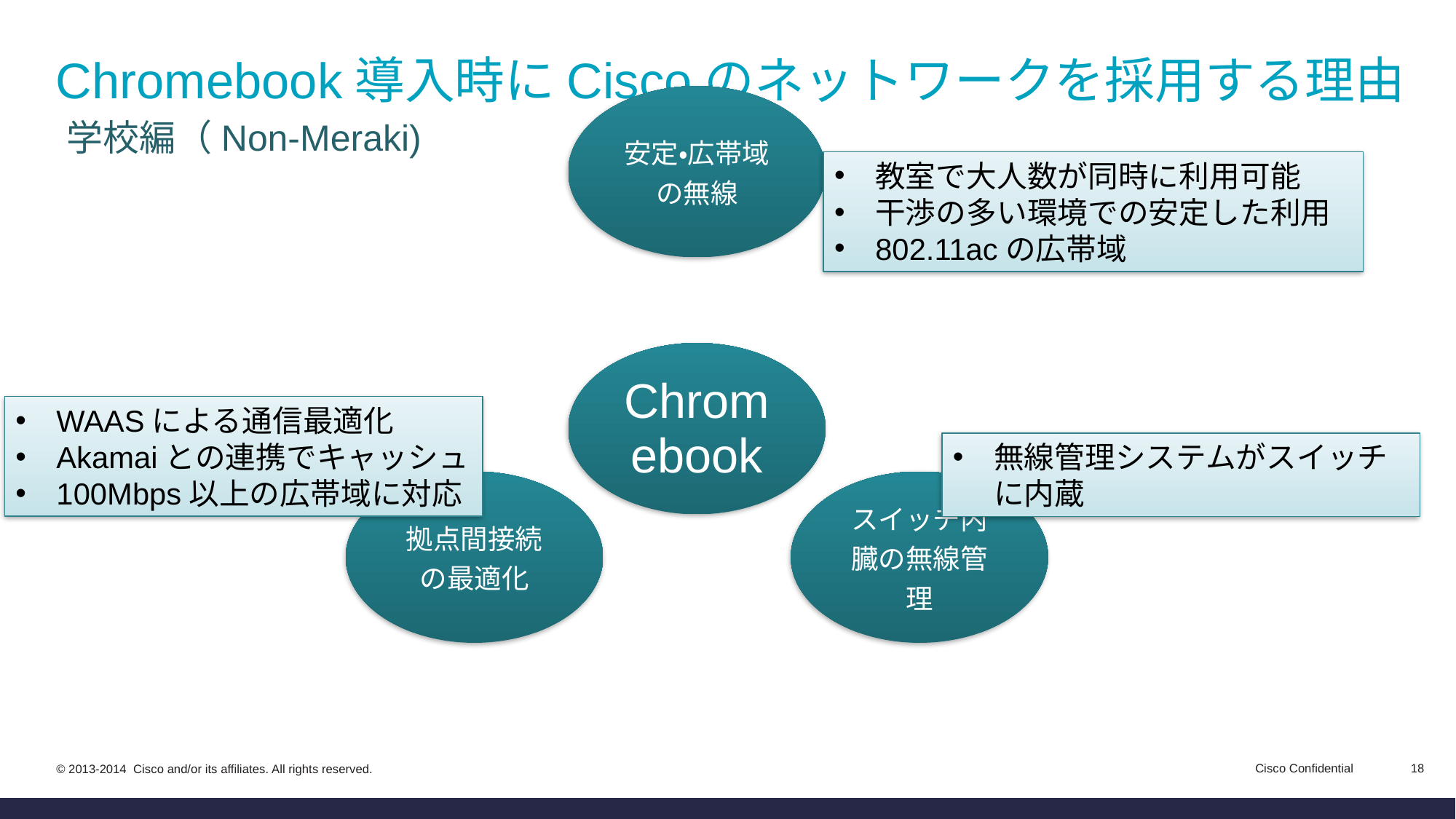

# Chromebook導入時にCiscoのネットワークを採用する理由
Chromebook
安定・広帯域の無線
スイッチ内臓の無線管理
拠点間接続の最適化
学校編（Non-Meraki)
教室で大人数が同時に利用可能
干渉の多い環境での安定した利用
802.11acの広帯域
WAASによる通信最適化
Akamaiとの連携でキャッシュ
100Mbps以上の広帯域に対応
無線管理システムがスイッチに内蔵